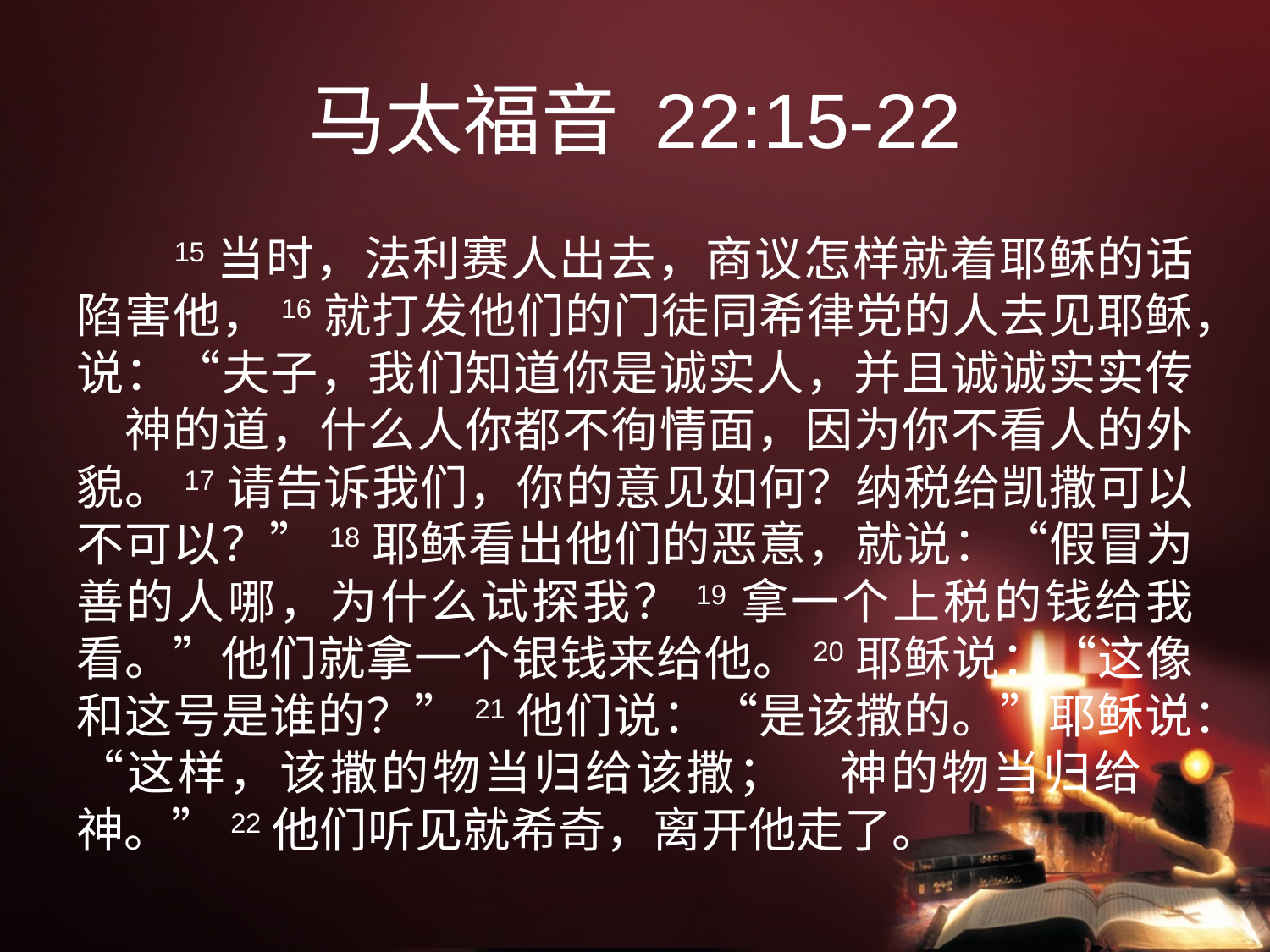

# 马太福音 22:15-22
           15当时，法利赛人出去，商议怎样就着耶稣的话陷害他，16就打发他们的门徒同希律党的人去见耶稣，说：“夫子，我们知道你是诚实人，并且诚诚实实传　神的道，什么人你都不徇情面，因为你不看人的外貌。17请告诉我们，你的意见如何？纳税给凯撒可以不可以？”18耶稣看出他们的恶意，就说：“假冒为善的人哪，为什么试探我？19拿一个上税的钱给我看。”他们就拿一个银钱来给他。20耶稣说：“这像和这号是谁的？”21他们说：“是该撒的。”耶稣说：“这样，该撒的物当归给该撒；　神的物当归给　神。”22他们听见就希奇，离开他走了。